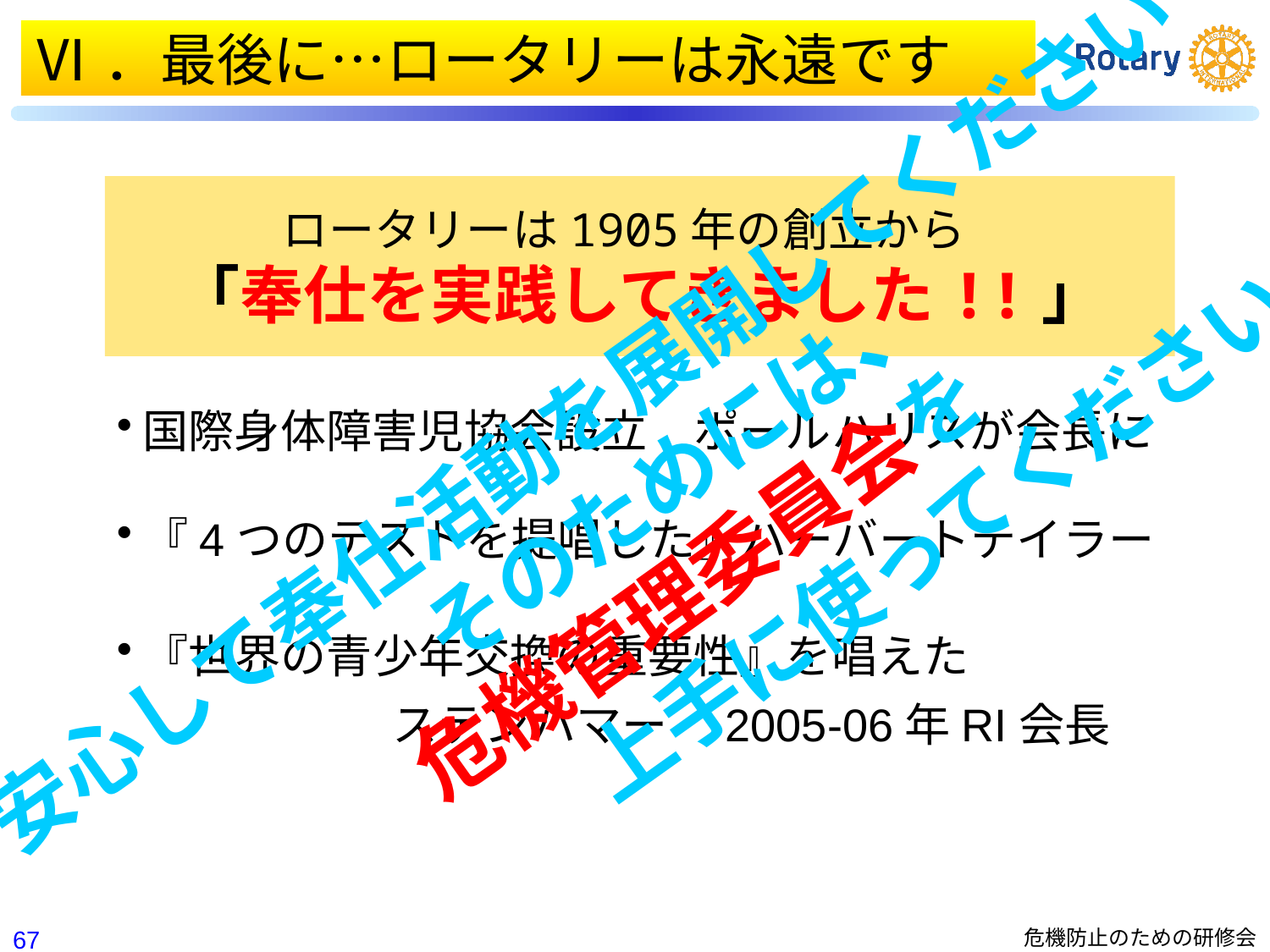

Ⅵ．最後に…ロータリーは永遠です
　ロータリーは1905年の創立から　　
「奉仕を実践してきました!!」
安心して奉仕活動を展開してください
　そのためには、
危機管理委員会を
　　 　　　上手に使ってください
国際身体障害児協会設立　ポールハリスが会長に
『4つのテストを提唱した』ハーバートテイラー
『世界の青少年交換の重要性』を唱えた
　　　　　　ステンハマー　2005-06年RI会長
67
危機防止のための研修会